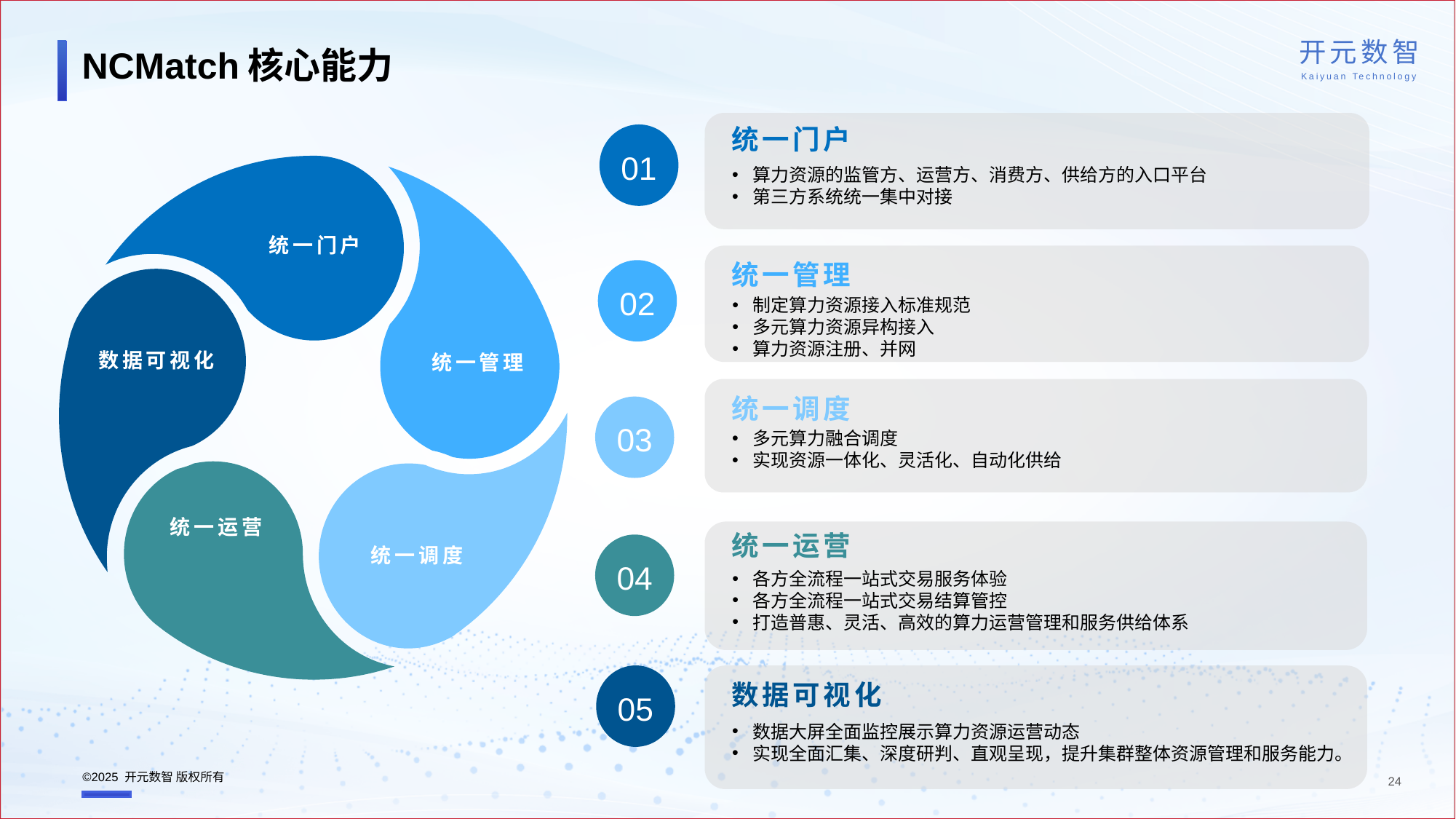

NCMatch核心能力
统一门户

01

算力资源的监管方、运营方、消费方、供给方的入口平台
第三方系统统一集中对接

统一门户
统一管理

02

制定算力资源接入标准规范
多元算力资源异构接入
算力资源注册、并网
数据可视化
统一管理
统一调度

03

多元算力融合调度
实现资源一体化、灵活化、自动化供给

统一运营
统一运营

统一调度
04
各方全流程一站式交易服务体验
各方全流程一站式交易结算管控
打造普惠、灵活、高效的算力运营管理和服务供给体系
数据可视化
05

数据大屏全面监控展示算力资源运营动态
实现全面汇集、深度研判、直观呈现，提升集群整体资源管理和服务能力。